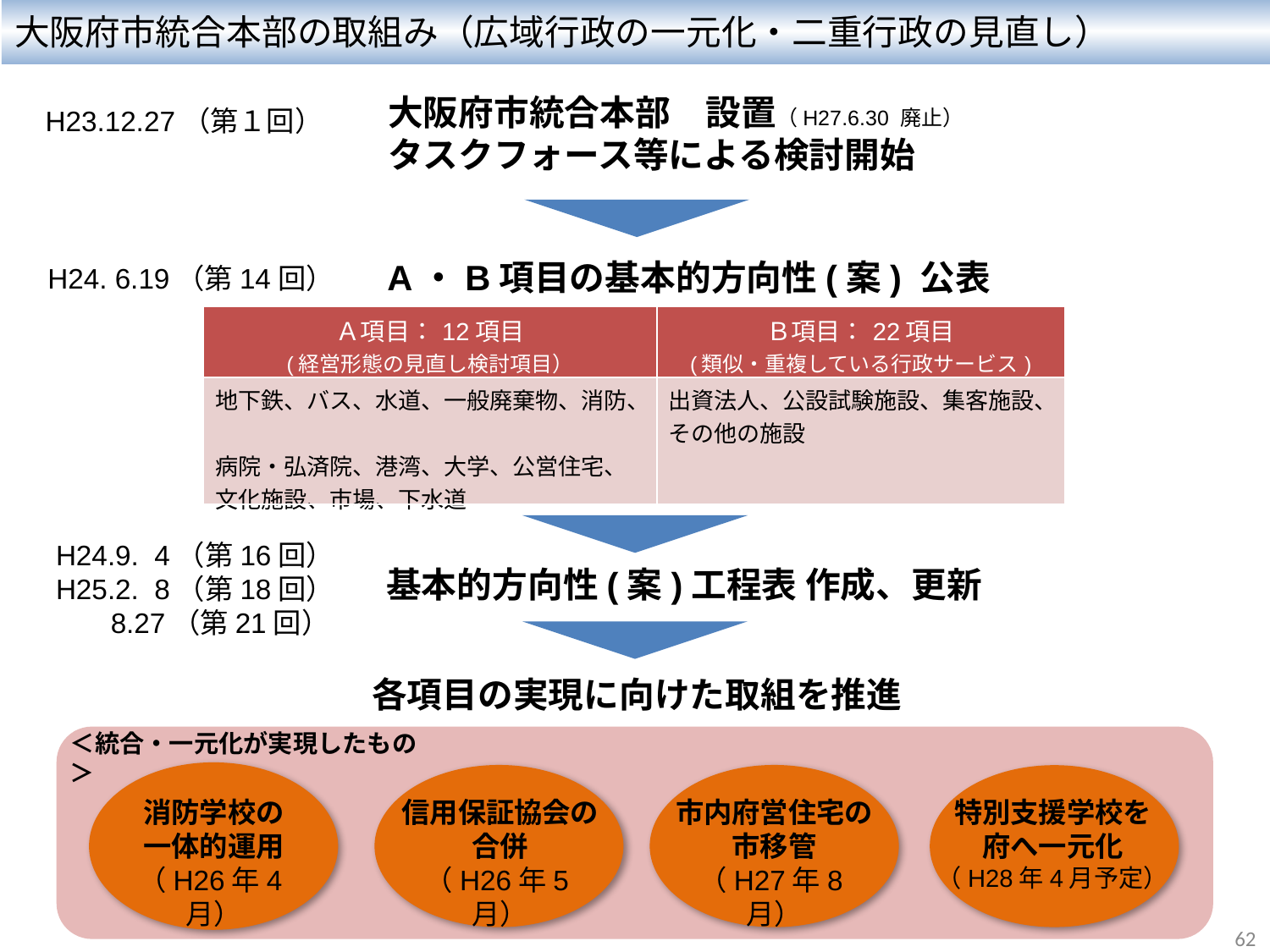

大阪府市統合本部の取組み（広域行政の一元化・二重行政の見直し）
大阪府市統合本部　設置（H27.6.30 廃止）
タスクフォース等による検討開始
H23.12.27（第１回）

A・B項目の基本的方向性(案) 公表
H24. 6.19（第14回）
| Ａ項目：12項目 (経営形態の見直し検討項目） | Ｂ項目：22項目 (類似・重複している行政サービス) |
| --- | --- |
| 地下鉄、バス、水道、一般廃棄物、消防、 病院・弘済院、港湾、大学、公営住宅、 文化施設、市場、下水道 | 出資法人、公設試験施設、集客施設、 その他の施設 |

H24.9.  4（第16回）
H25.2.  8（第18回）
       8.27（第21回）
基本的方向性(案)工程表 作成、更新

各項目の実現に向けた取組を推進
＜統合・一元化が実現したもの＞

消防学校の
一体的運用
（H26年4月）
信用保証協会の合併
（H26年5月）
市内府営住宅の市移管
（H27年8月）
特別支援学校を
府へ一元化
（H28年4月予定）
62